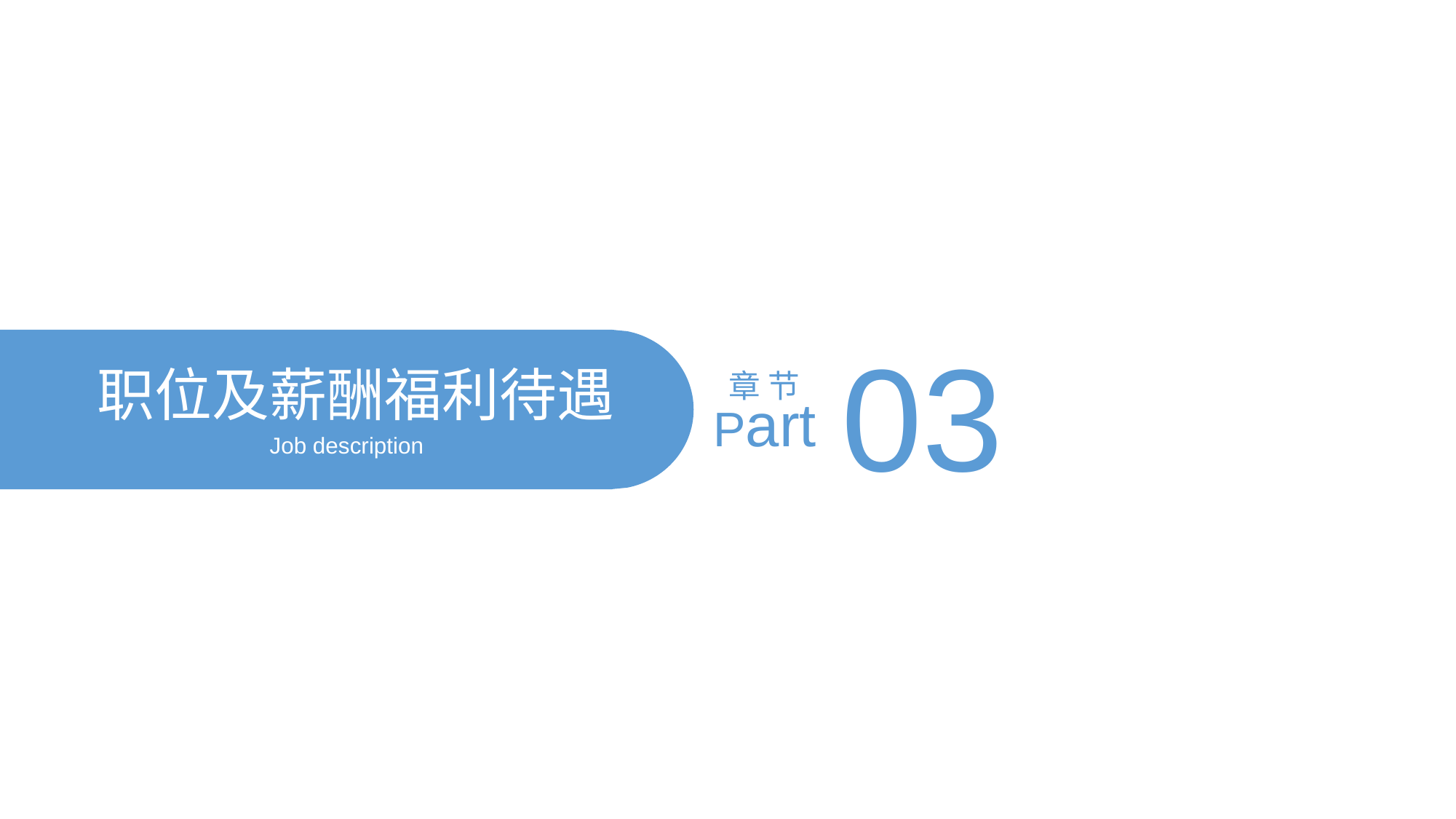

03

章 节
职位及薪酬福利待遇
Part
Job description